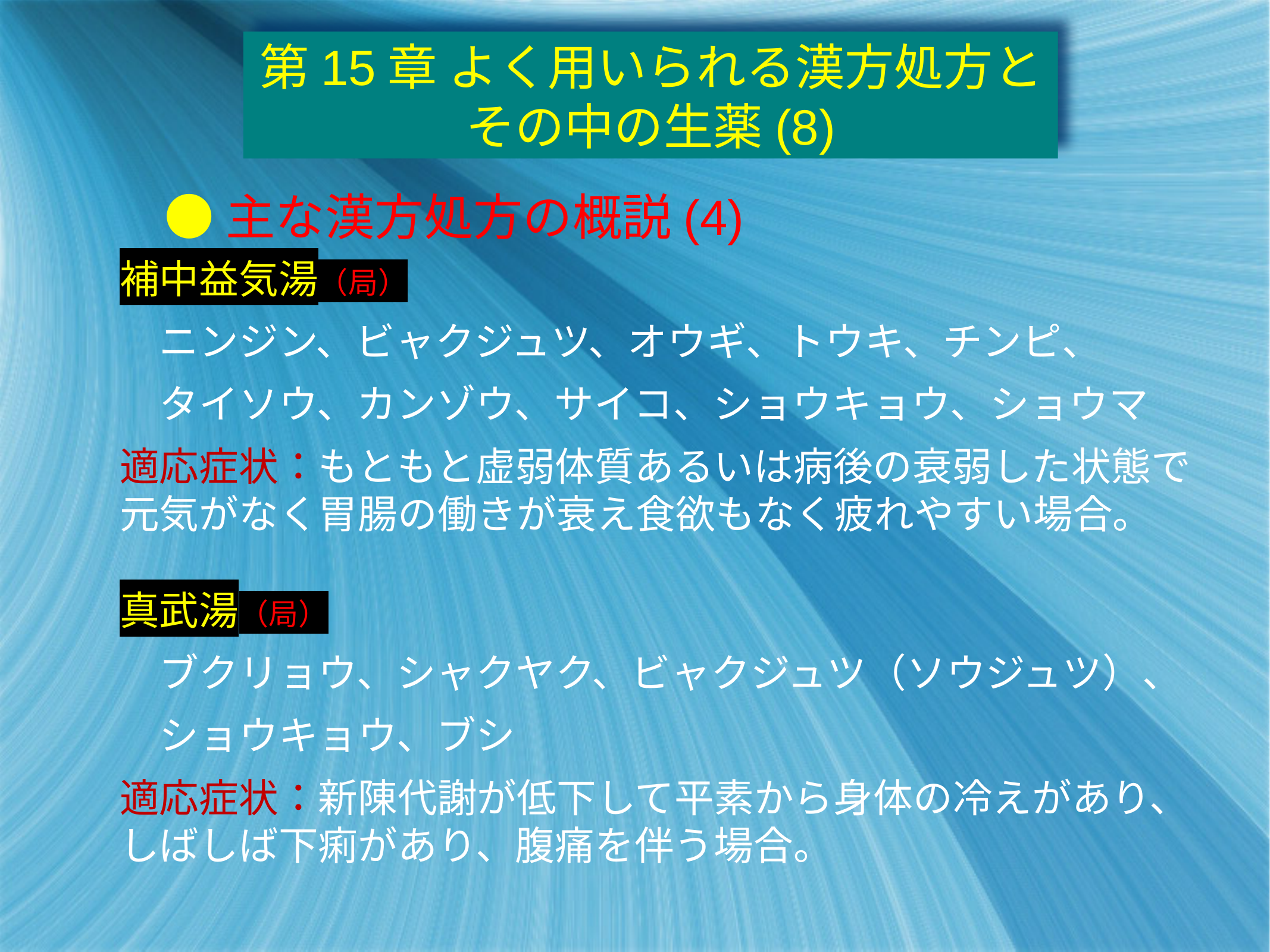

第15章 よく用いられる漢方処方とその中の生薬(8)
●主な漢方処方の概説(4)
補中益気湯（局）
　ニンジン、ビャクジュツ、オウギ、トウキ、チンピ、
　タイソウ、カンゾウ、サイコ、ショウキョウ、ショウマ
適応症状：もともと虚弱体質あるいは病後の衰弱した状態で元気がなく胃腸の働きが衰え食欲もなく疲れやすい場合。
真武湯（局）
　ブクリョウ、シャクヤク、ビャクジュツ（ソウジュツ）、
　ショウキョウ、ブシ
適応症状：新陳代謝が低下して平素から身体の冷えがあり、しばしば下痢があり、腹痛を伴う場合。